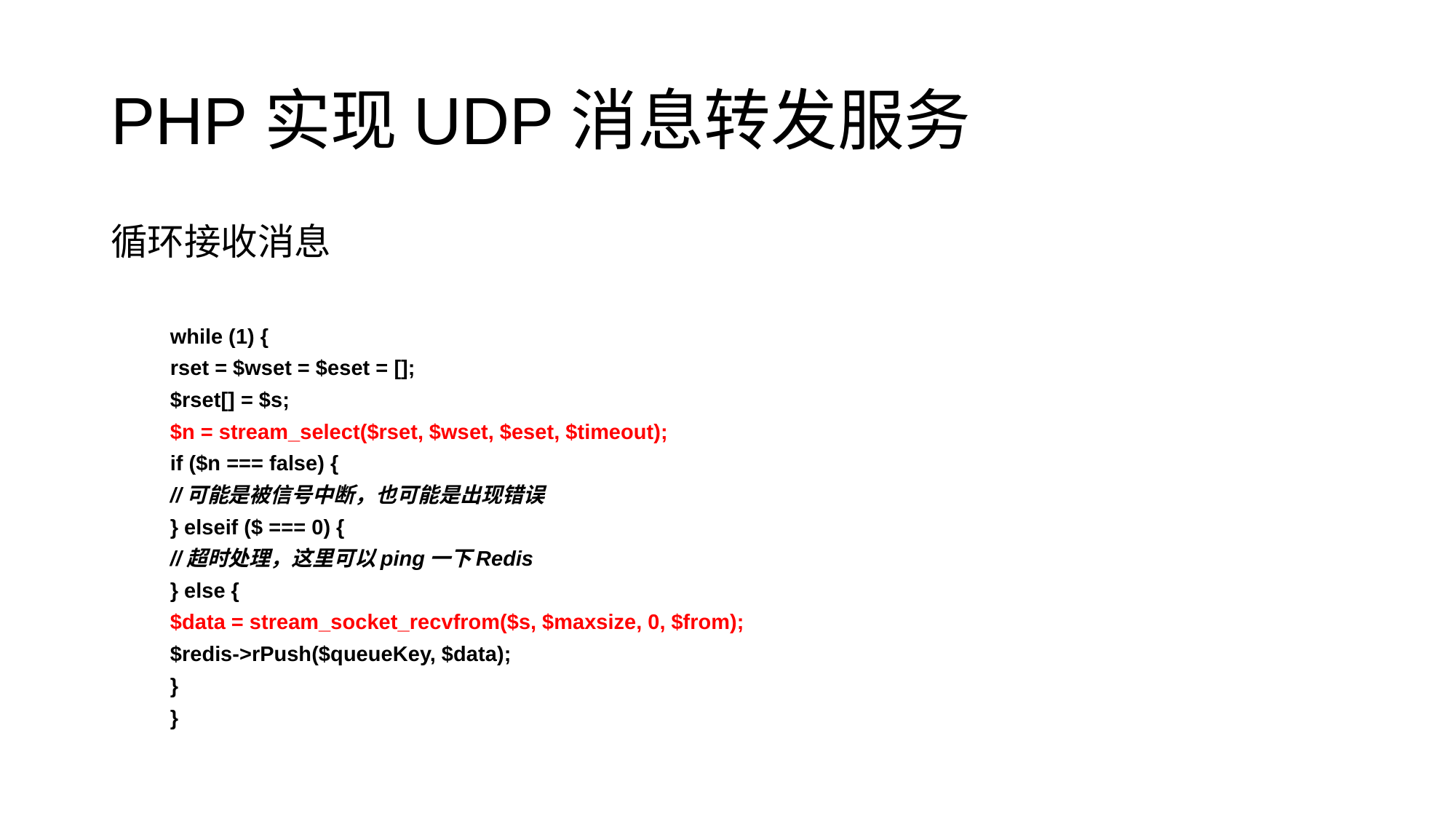

# PHP实现UDP消息转发服务
循环接收消息

while (1) {
	rset = $wset = $eset = [];
	$rset[] = $s;
	$n = stream_select($rset, $wset, $eset, $timeout);
	if ($n === false) {
		//可能是被信号中断，也可能是出现错误
	} elseif ($ === 0) {
		//超时处理，这里可以ping一下Redis
	} else {
		$data = stream_socket_recvfrom($s, $maxsize, 0, $from);
		$redis->rPush($queueKey, $data);
	}
}